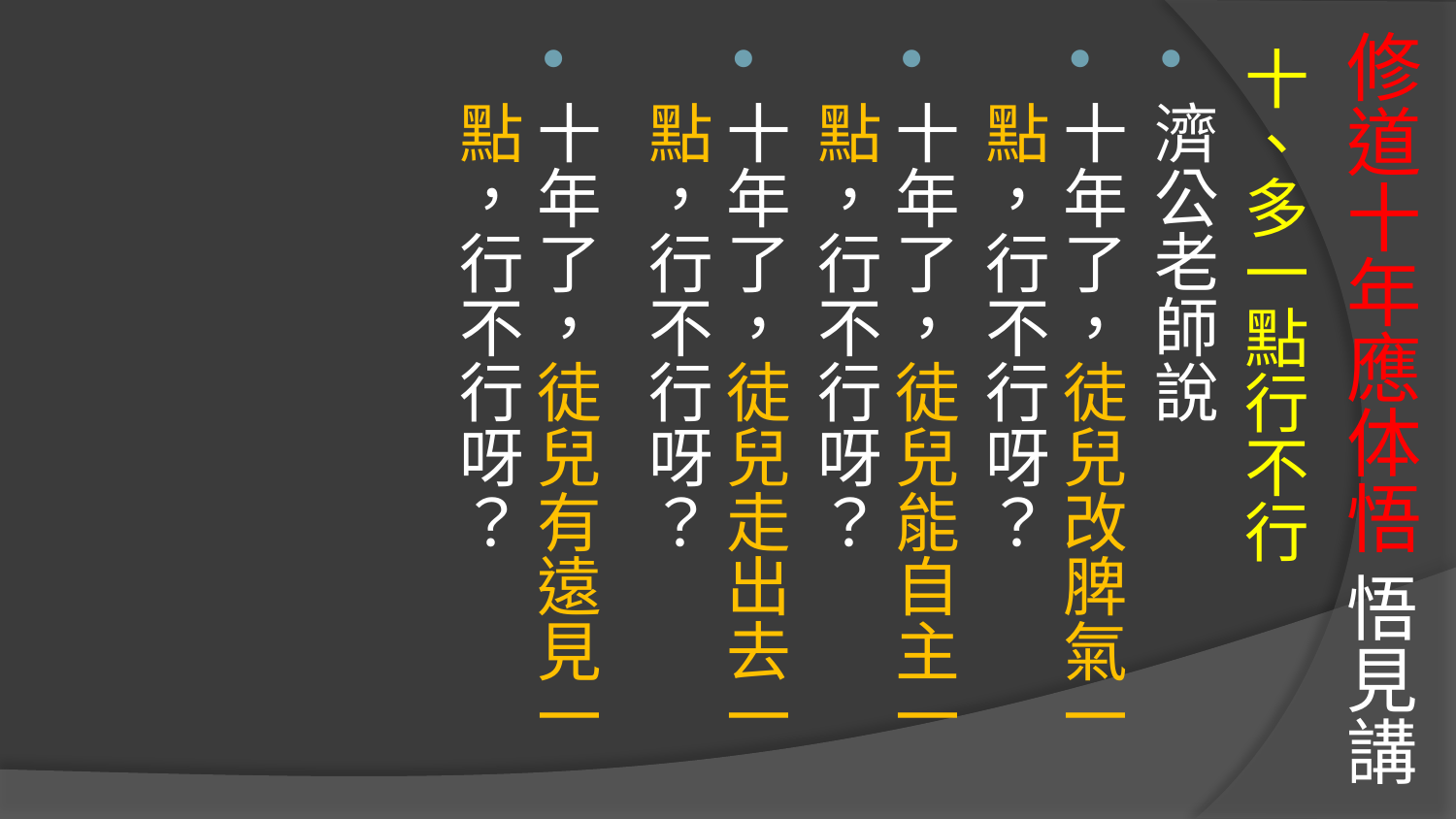

# 修道十年應体悟 悟見講
十、多一點行不行
濟公老師說
十年了，徒兒改脾氣一點，行不行呀？
十年了，徒兒能自主一點，行不行呀？
十年了，徒兒走出去一點，行不行呀？
十年了，徒兒有遠見一點，行不行呀？